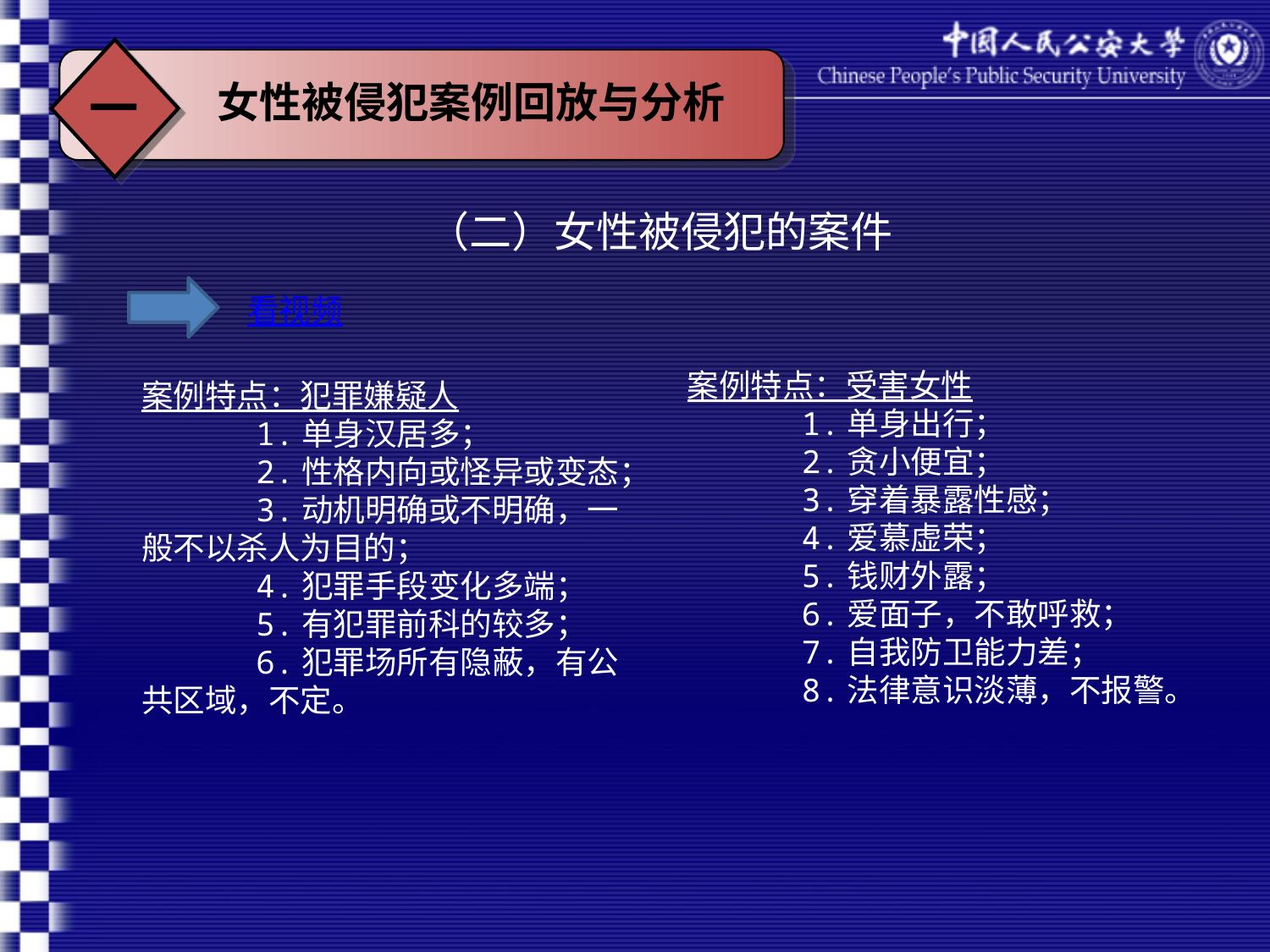

一

女性被侵犯案例回放与分析
（二）女性被侵犯的案件

# 看视频
案例特点：受害女性
      1.单身出行；
      2.贪小便宜；
      3.穿着暴露性感；
      4.爱慕虚荣；
      5.钱财外露；
      6.爱面子，不敢呼救；
      7.自我防卫能力差；
      8.法律意识淡薄，不报警。

案例特点：犯罪嫌疑人
      1.单身汉居多；
      2.性格内向或怪异或变态；
      3.动机明确或不明确，一般不以杀人为目的；
      4.犯罪手段变化多端；
      5.有犯罪前科的较多；
      6.犯罪场所有隐蔽，有公共区域，不定。